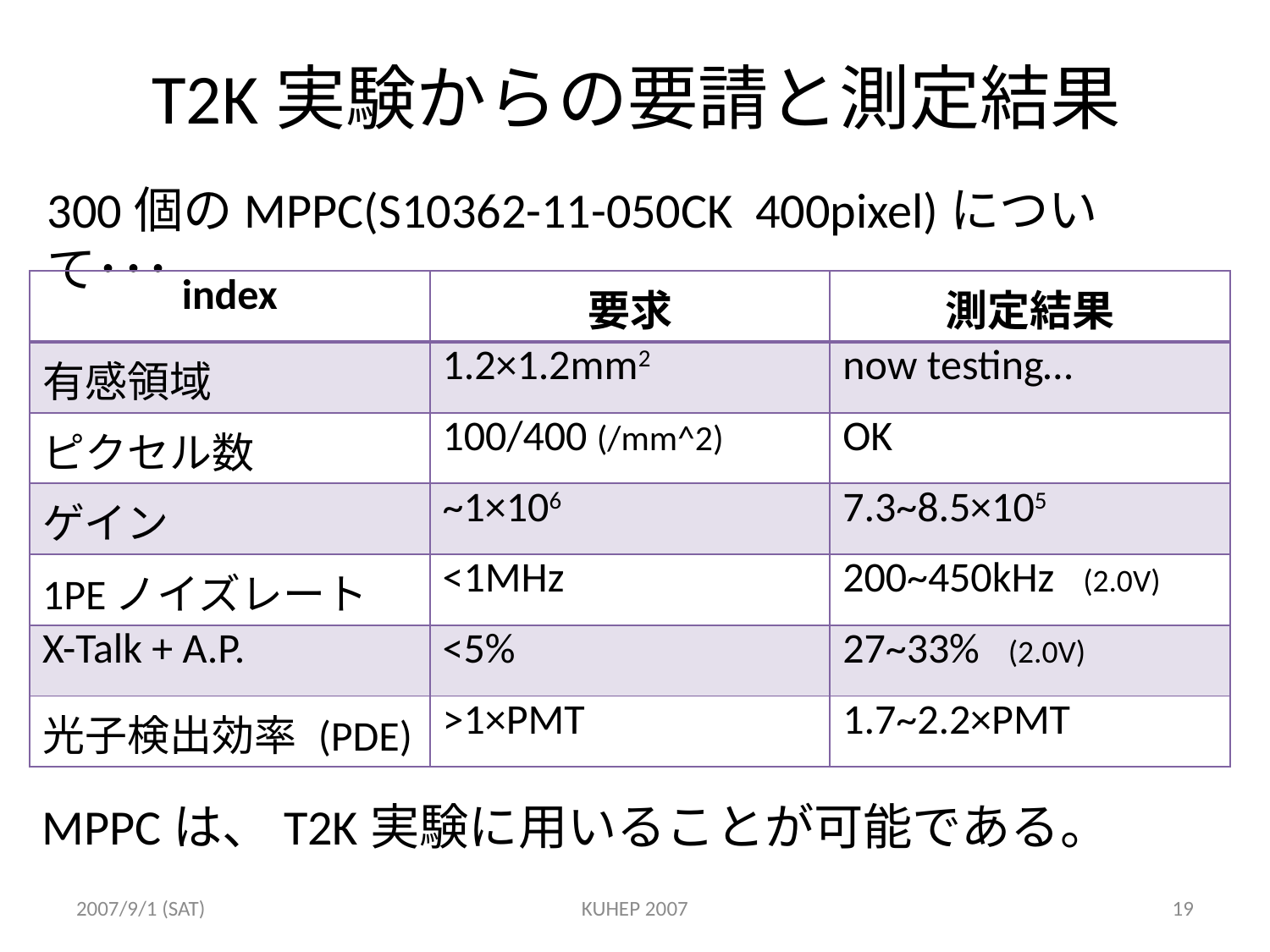

# T2K実験からの要請と測定結果
300個のMPPC(S10362-11-050CK  400pixel)について･･･
| index | 要求 | 測定結果 |
| --- | --- | --- |
| 有感領域 | 1.2×1.2mm2 | now testing… |
| ピクセル数 | 100/400 (/mm^2) | OK |
| ゲイン | ~1×106 | 7.3~8.5×105 |
| 1PEノイズレート | <1MHz | 200~450kHz (2.0V) |
| X-Talk + A.P. | <5% | 27~33% (2.0V) |
| 光子検出効率 (PDE) | >1×PMT | 1.7~2.2×PMT |
MPPCは、T2K実験に用いることが可能である。
2007/9/1 (SAT)
KUHEP 2007
19